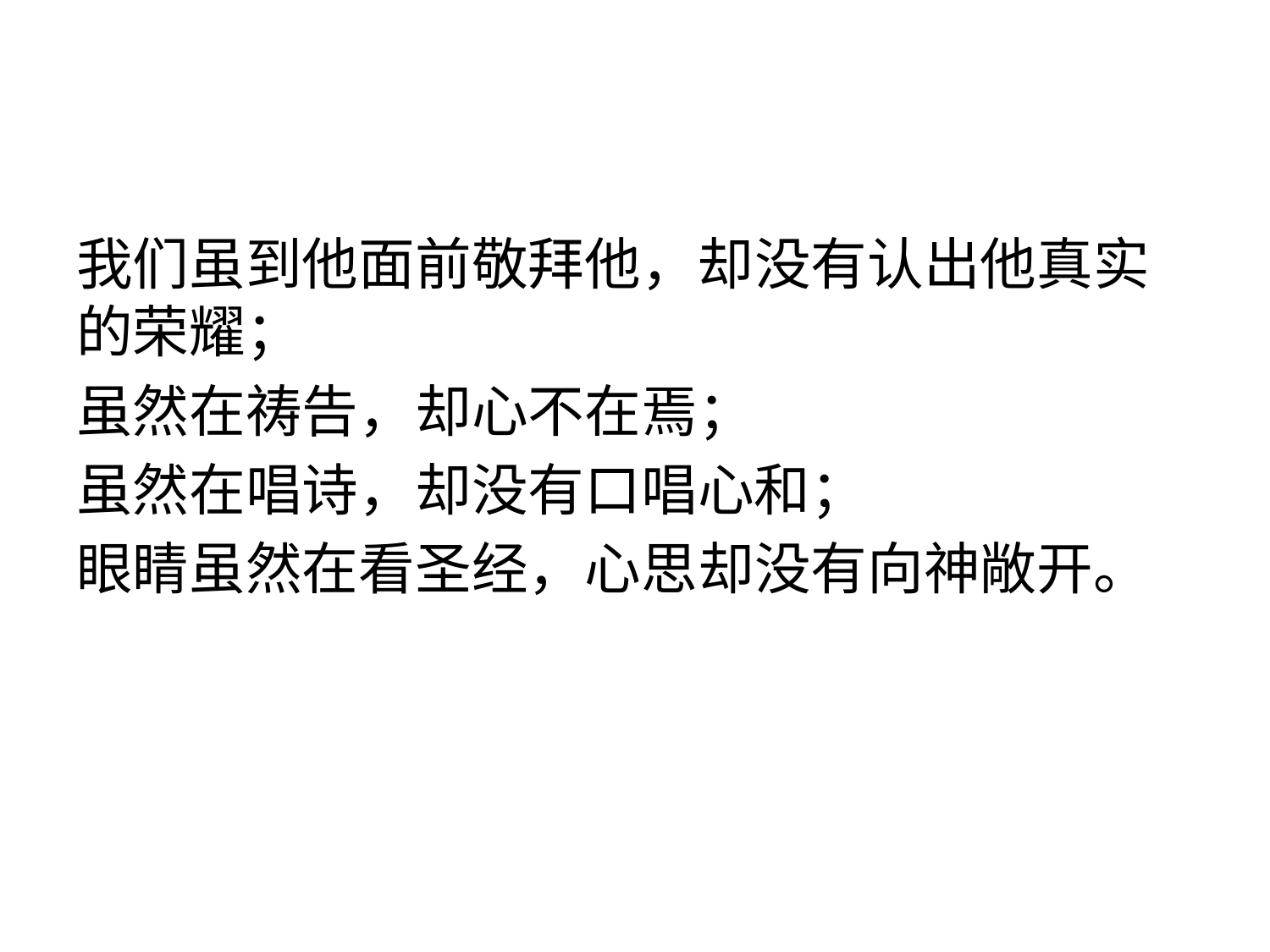

#
我们虽到他面前敬拜他，却没有认出他真实的荣耀；
虽然在祷告，却心不在焉；
虽然在唱诗，却没有口唱心和；
眼睛虽然在看圣经，心思却没有向神敞开。